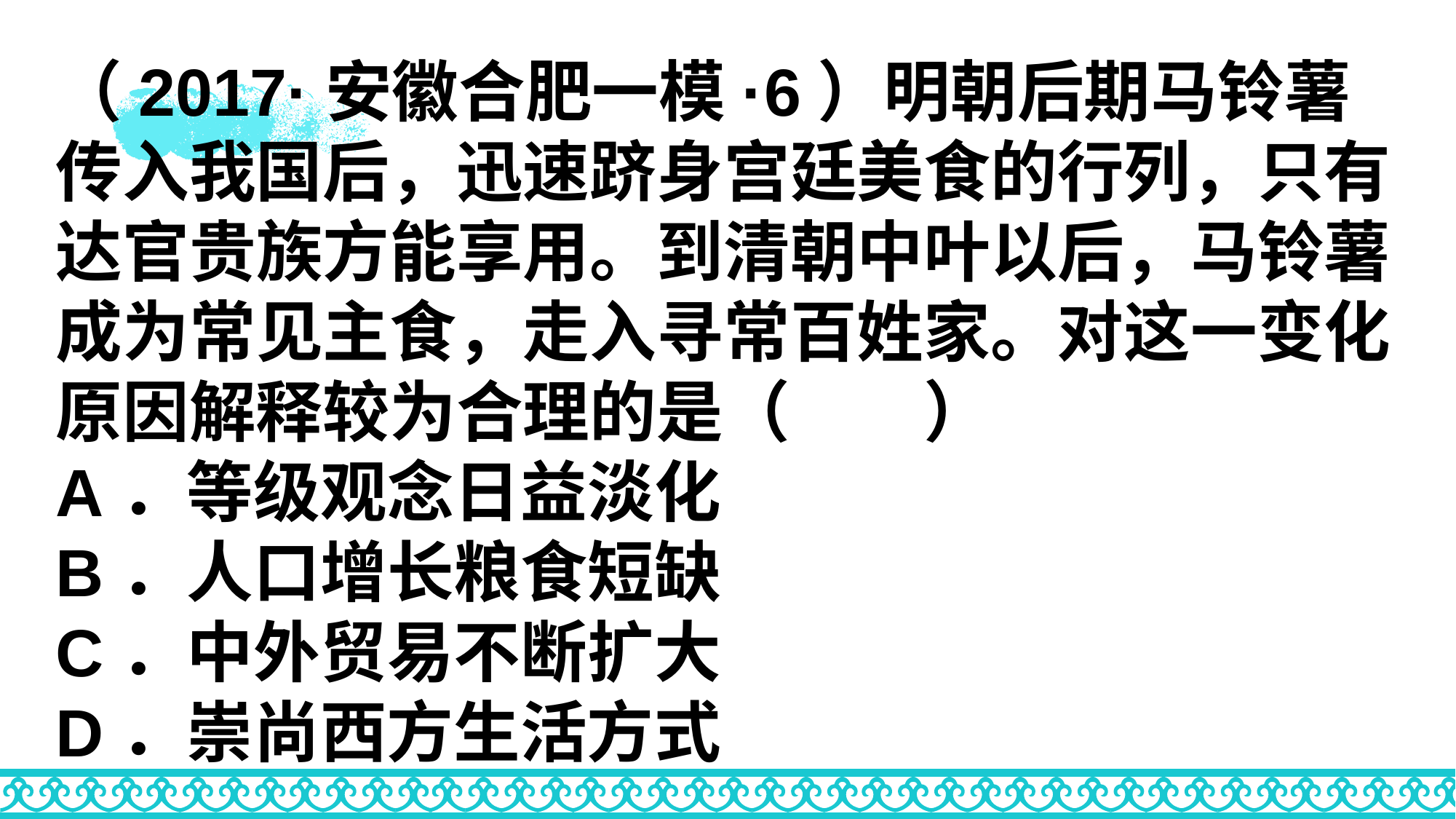

（2017·安徽合肥一模·6）明朝后期马铃薯传入我国后，迅速跻身宫廷美食的行列，只有达官贵族方能享用。到清朝中叶以后，马铃薯成为常见主食，走入寻常百姓家。对这一变化原因解释较为合理的是（　　）
A．等级观念日益淡化
B．人口增长粮食短缺
C．中外贸易不断扩大
D．崇尚西方生活方式